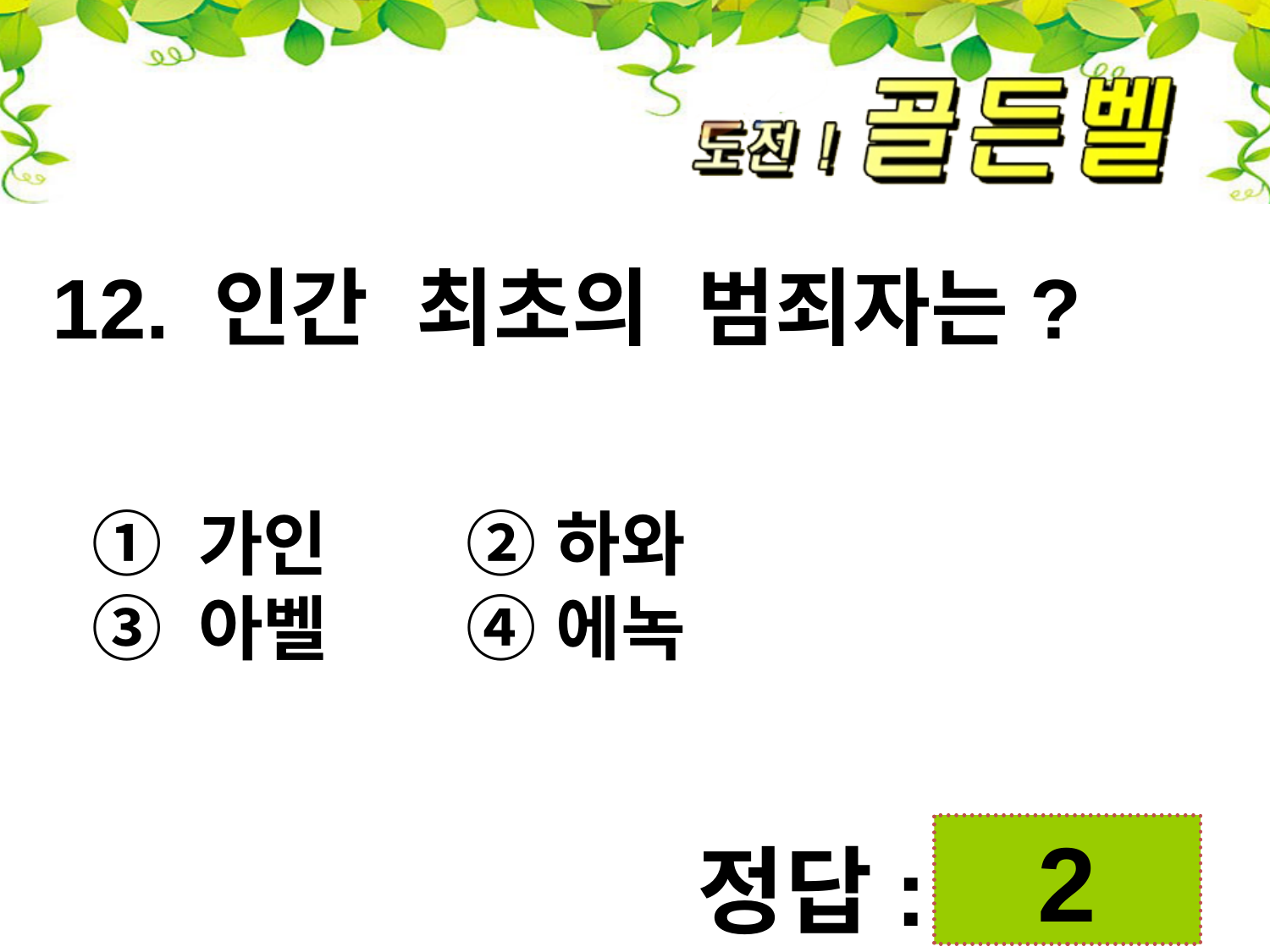

12. 인간  최초의  범죄자는?

  ① 가인       ② 하와
  ③ 아벨       ④ 에녹
2
정답: